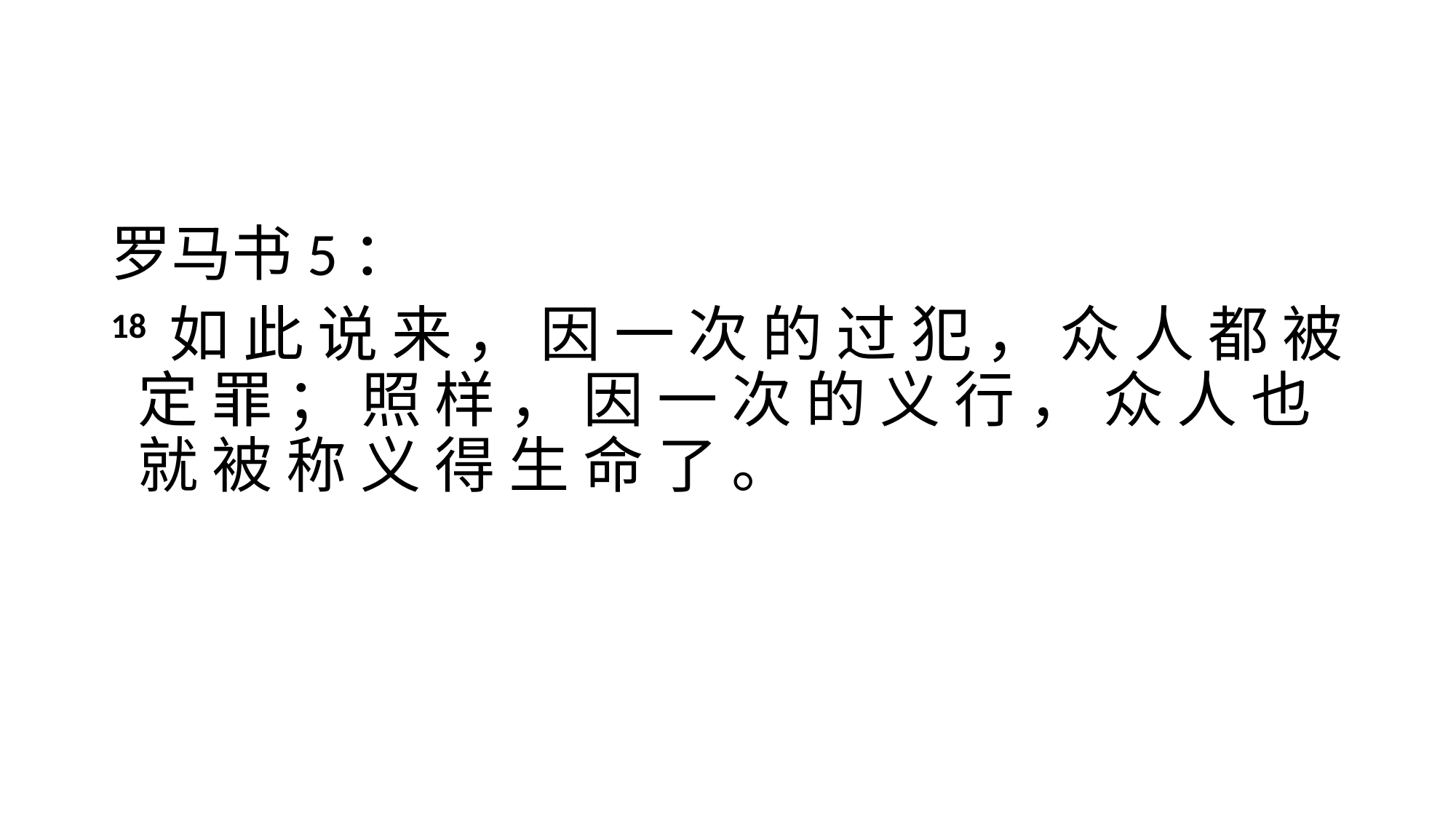

#
罗马书5：
18 如 此 说 来 ， 因 一 次 的 过 犯 ， 众 人 都 被 定 罪 ； 照 样 ， 因 一 次 的 义 行 ， 众 人 也 就 被 称 义 得 生 命 了 。